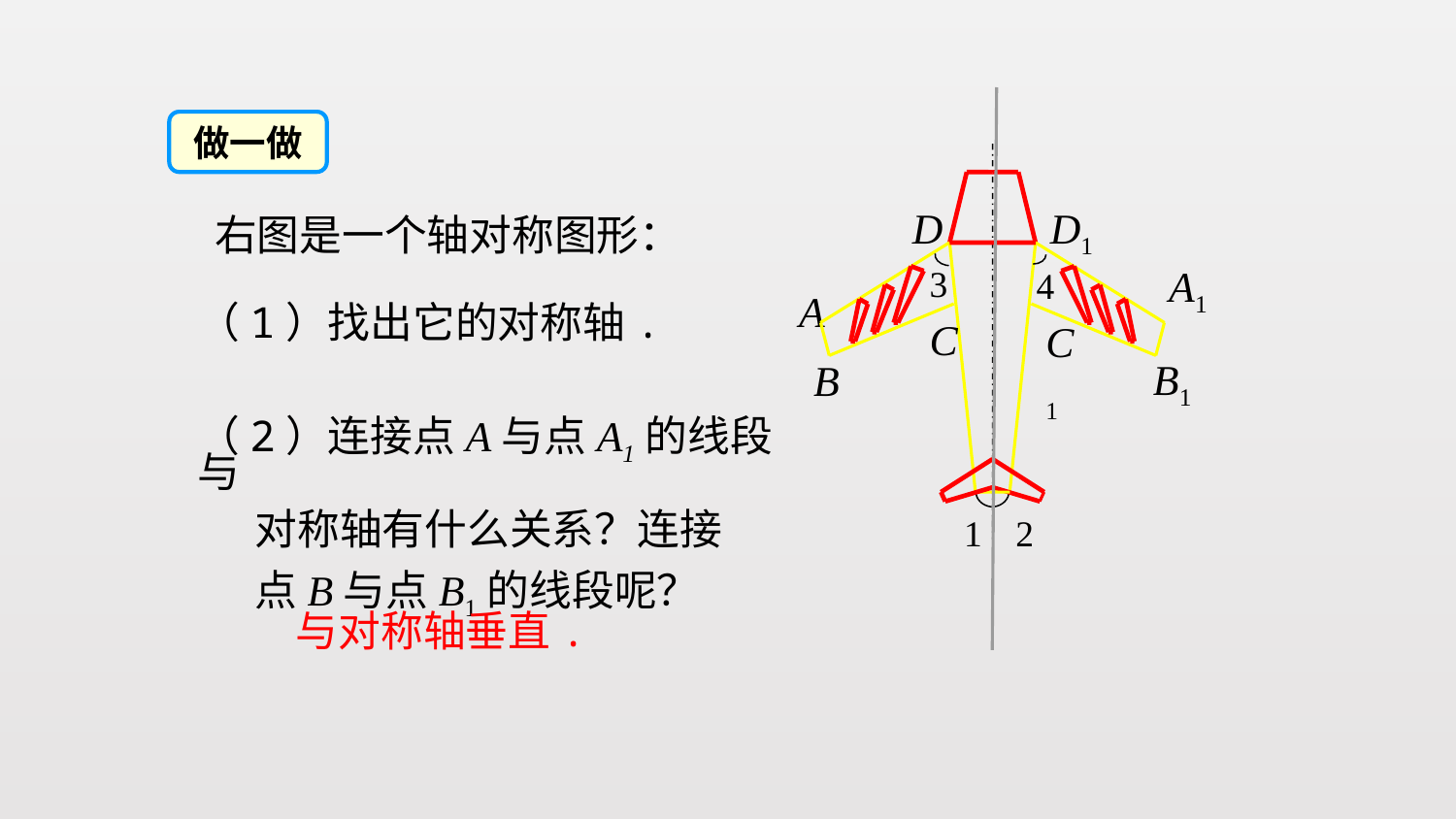

做一做

D
D1

3

4

C
C1

B1
B

1
2
右图是一个轴对称图形：
A1
A
（1）找出它的对称轴.
（2）连接点A与点A1的线段与
     对称轴有什么关系？连接
     点B与点B1的线段呢？
与对称轴垂直.